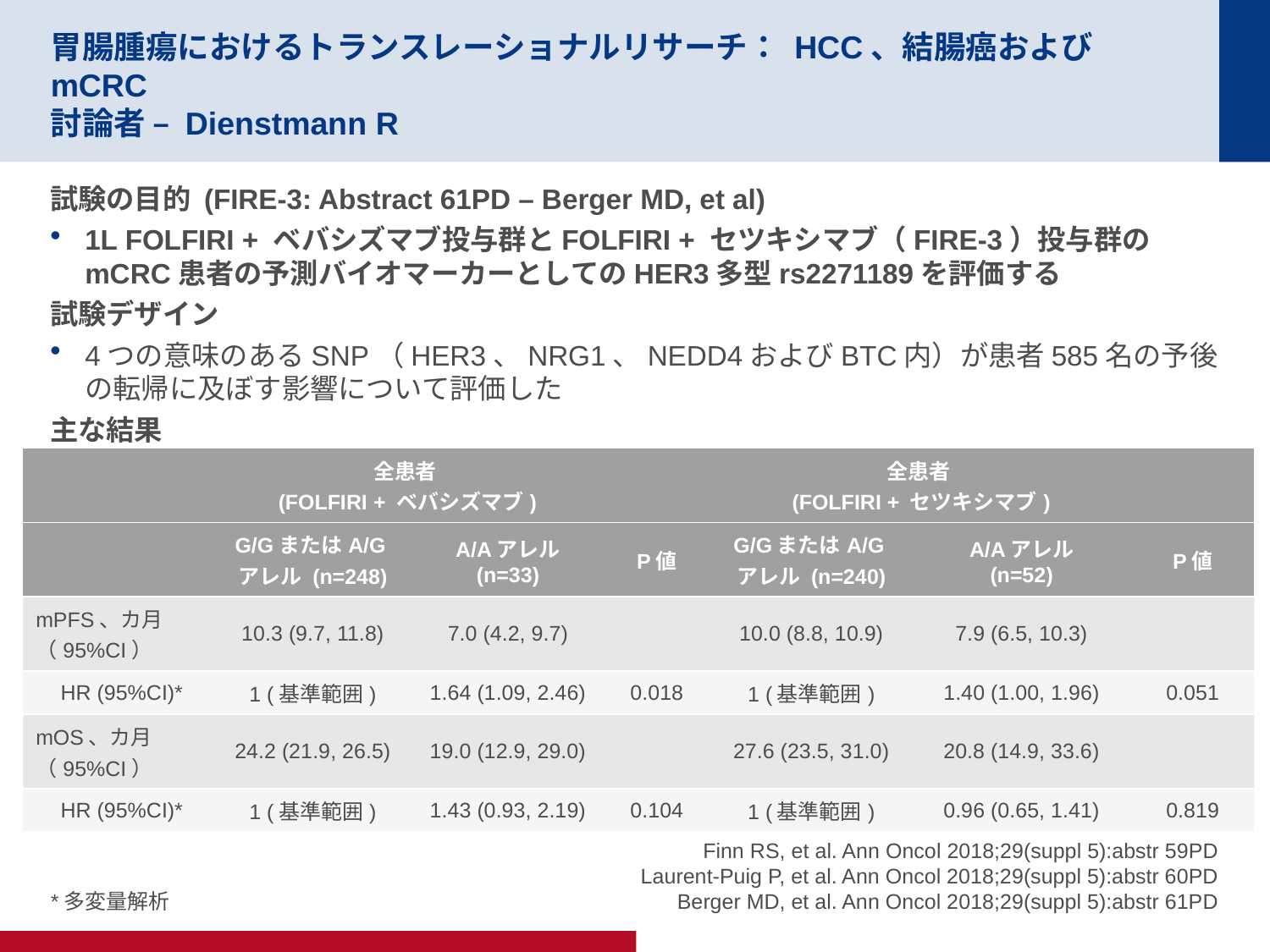

# 胃腸腫瘍におけるトランスレーショナルリサーチ： HCC、結腸癌およびmCRC 討論者 – Dienstmann R
試験の目的 (FIRE-3: Abstract 61PD – Berger MD, et al)
1L FOLFIRI + ベバシズマブ投与群とFOLFIRI + セツキシマブ（FIRE-3）投与群のmCRC患者の予測バイオマーカーとしてのHER3多型rs2271189を評価する
試験デザイン
4つの意味のあるSNP（HER3、NRG1、NEDD4およびBTC内）が患者585名の予後の転帰に及ぼす影響について評価した
主な結果

|  | 全患者 (FOLFIRI + ベバシズマブ) |  |  | 全患者 (FOLFIRI + セツキシマブ) |  |  |
| --- | --- | --- | --- | --- | --- | --- |
|  | G/GまたはA/Gアレル (n=248) | A/Aアレル (n=33) | P値 | G/GまたはA/Gアレル (n=240) | A/Aアレル (n=52) | P値 |
| mPFS、カ月（95%CI） | 10.3 (9.7, 11.8) | 7.0 (4.2, 9.7) |  | 10.0 (8.8, 10.9) | 7.9 (6.5, 10.3) |  |
| HR (95%CI)\* | 1 (基準範囲) | 1.64 (1.09, 2.46) | 0.018 | 1 (基準範囲) | 1.40 (1.00, 1.96) | 0.051 |
| mOS、カ月（95%CI） | 24.2 (21.9, 26.5) | 19.0 (12.9, 29.0) |  | 27.6 (23.5, 31.0) | 20.8 (14.9, 33.6) |  |
| HR (95%CI)\* | 1 (基準範囲) | 1.43 (0.93, 2.19) | 0.104 | 1 (基準範囲) | 0.96 (0.65, 1.41) | 0.819 |
*多変量解析
Finn RS, et al. Ann Oncol 2018;29(suppl 5):abstr 59PD
Laurent-Puig P, et al. Ann Oncol 2018;29(suppl 5):abstr 60PD
Berger MD, et al. Ann Oncol 2018;29(suppl 5):abstr 61PD